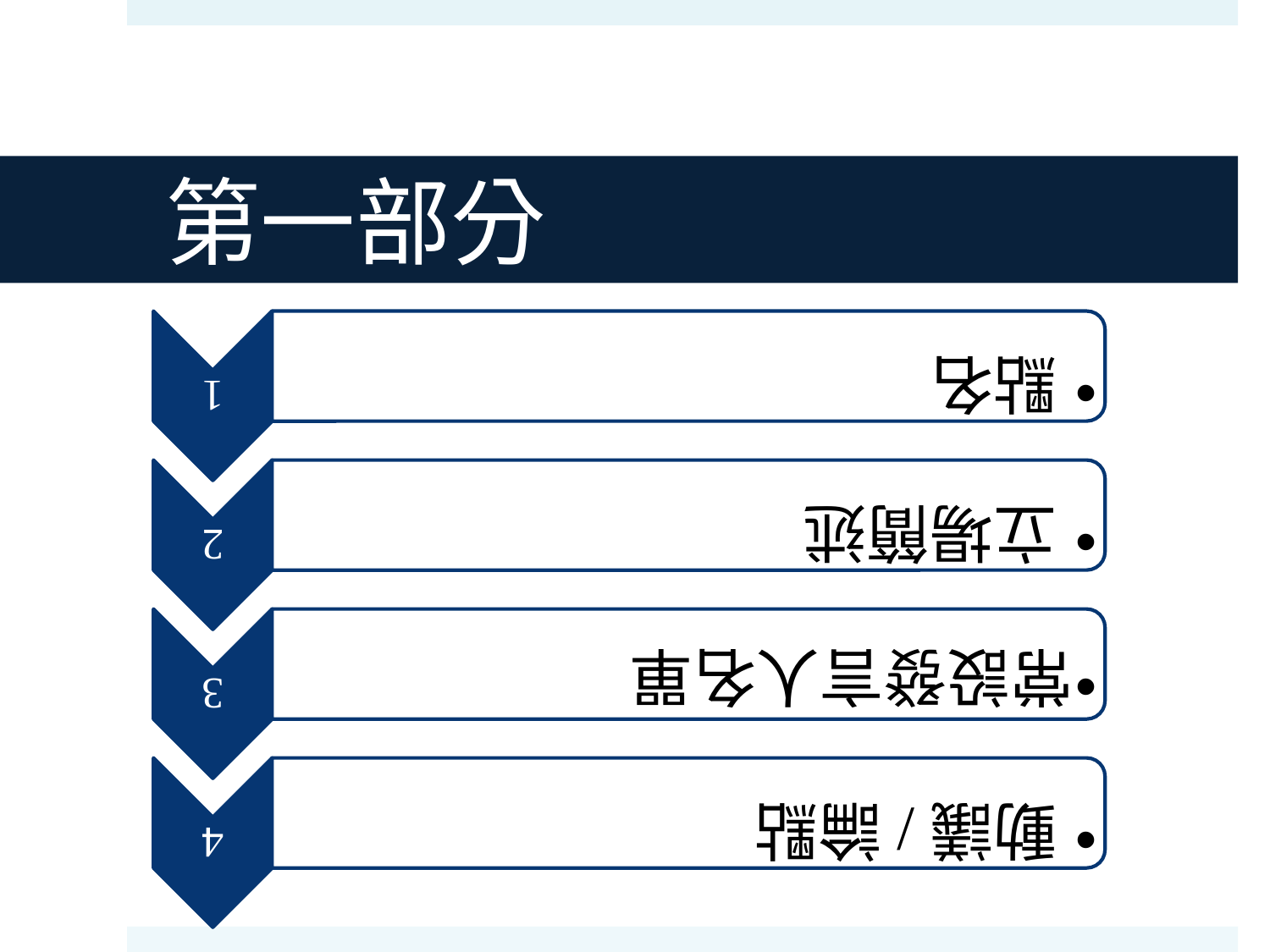

# 第一部分
1
點名
2
立場簡述
3
常設發言人名單
4
動議/論點